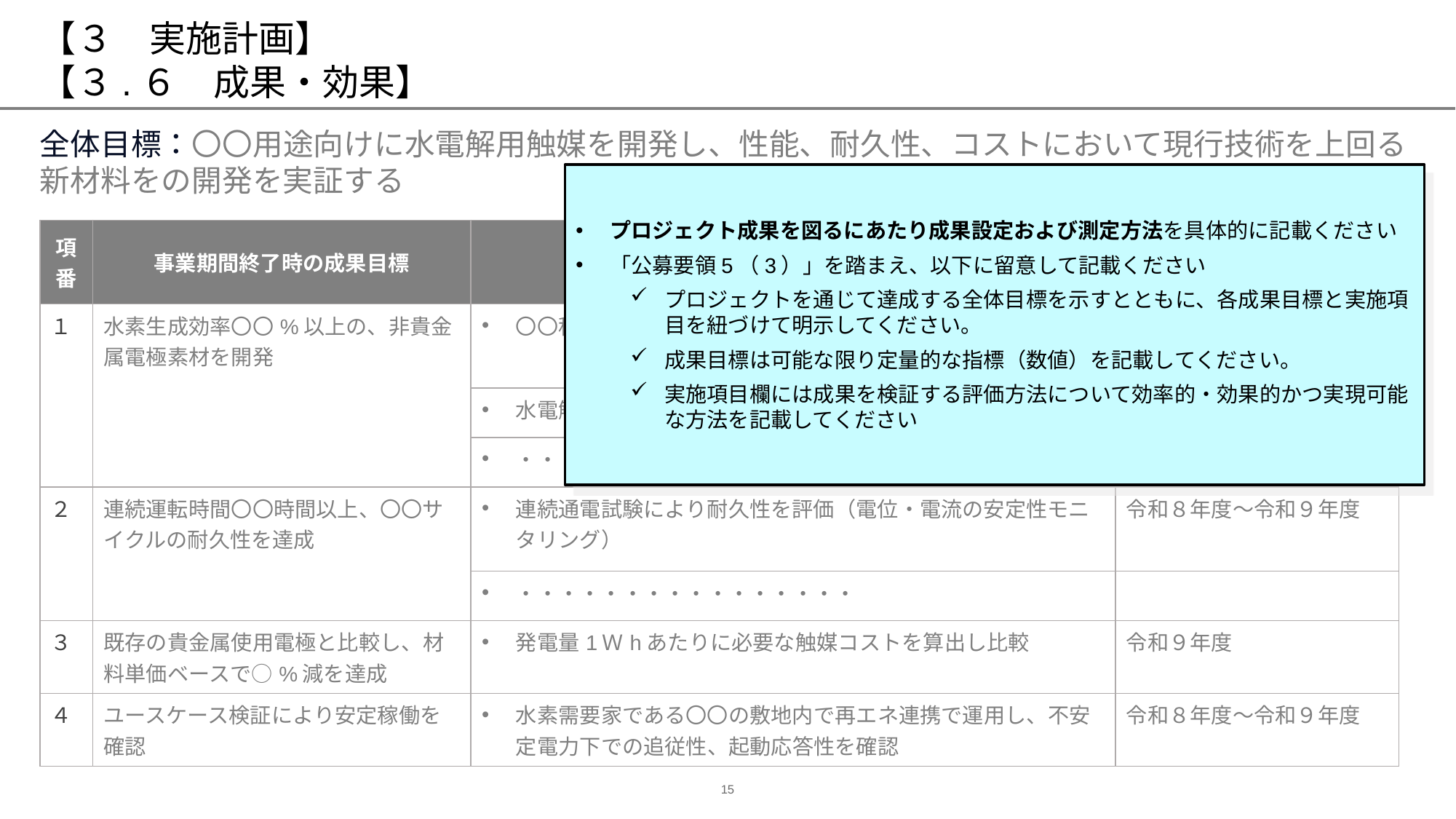

# 【３　実施計画】 【３.６　成果・効果】
全体目標：〇〇用途向けに水電解用触媒を開発し、性能、耐久性、コストにおいて現行技術を上回る新材料をの開発を実証する
プロジェクト成果を図るにあたり成果設定および測定方法を具体的に記載ください
「公募要領5（3）」を踏まえ、以下に留意して記載ください
プロジェクトを通じて達成する全体目標を示すとともに、各成果目標と実施項目を紐づけて明示してください。
成果目標は可能な限り定量的な指標（数値）を記載してください。
実施項目欄には成果を検証する評価方法について効率的・効果的かつ実現可能な方法を記載してください
| 項番 | 事業期間終了時の成果目標 | 関連実施項目 | 実施年度 |
| --- | --- | --- | --- |
| １ | 水素生成効率〇〇%以上の、非貴金属電極素材を開発 | 〇〇種類の触媒で反応試験を実施し、反応効率について評価 | 令和7年度 |
|  |  | 水電解装置に開発の触媒を組み込み稼働させ反応効率を評価 | 令和8年度 |
|  |  | ・・・・・・・・・・・・・・・・ |  |
| ２ | 連続運転時間〇〇時間以上、〇〇サイクルの耐久性を達成 | 連続通電試験により耐久性を評価（電位・電流の安定性モニタリング） | 令和８年度～令和９年度 |
|  |  | ・・・・・・・・・・・・・・・・ |  |
| ３ | 既存の貴金属使用電極と比較し、材料単価ベースで○%減を達成 | 発電量1Ｗhあたりに必要な触媒コストを算出し比較 | 令和９年度 |
| ４ | ユースケース検証により安定稼働を確認 | 水素需要家である〇〇の敷地内で再エネ連携で運用し、不安定電力下での追従性、起動応答性を確認 | 令和８年度～令和９年度 |